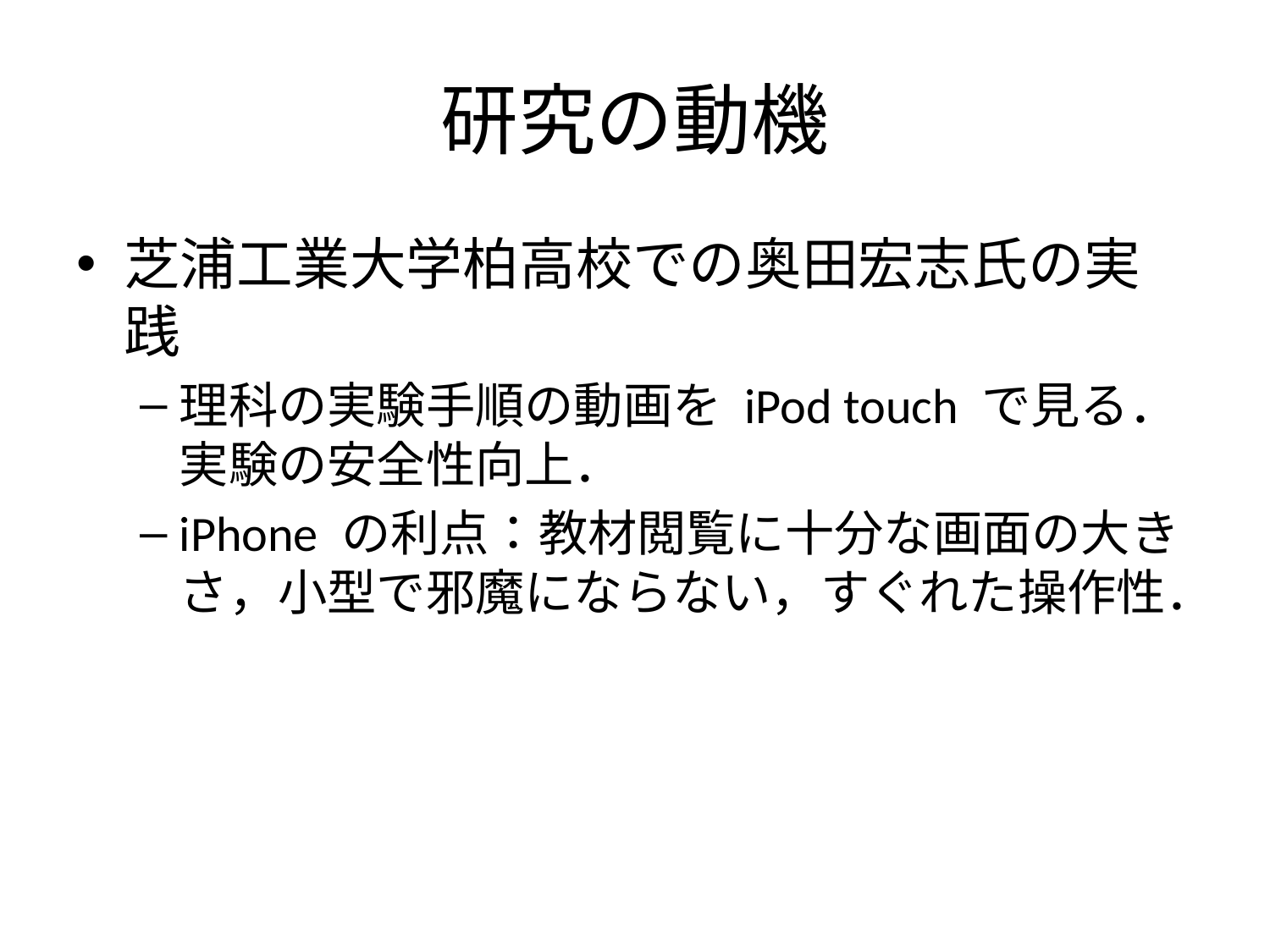

# 研究の動機
芝浦工業大学柏高校での奥田宏志氏の実践
理科の実験手順の動画を iPod touch で見る．実験の安全性向上．
iPhone の利点：教材閲覧に十分な画面の大きさ，小型で邪魔にならない，すぐれた操作性．